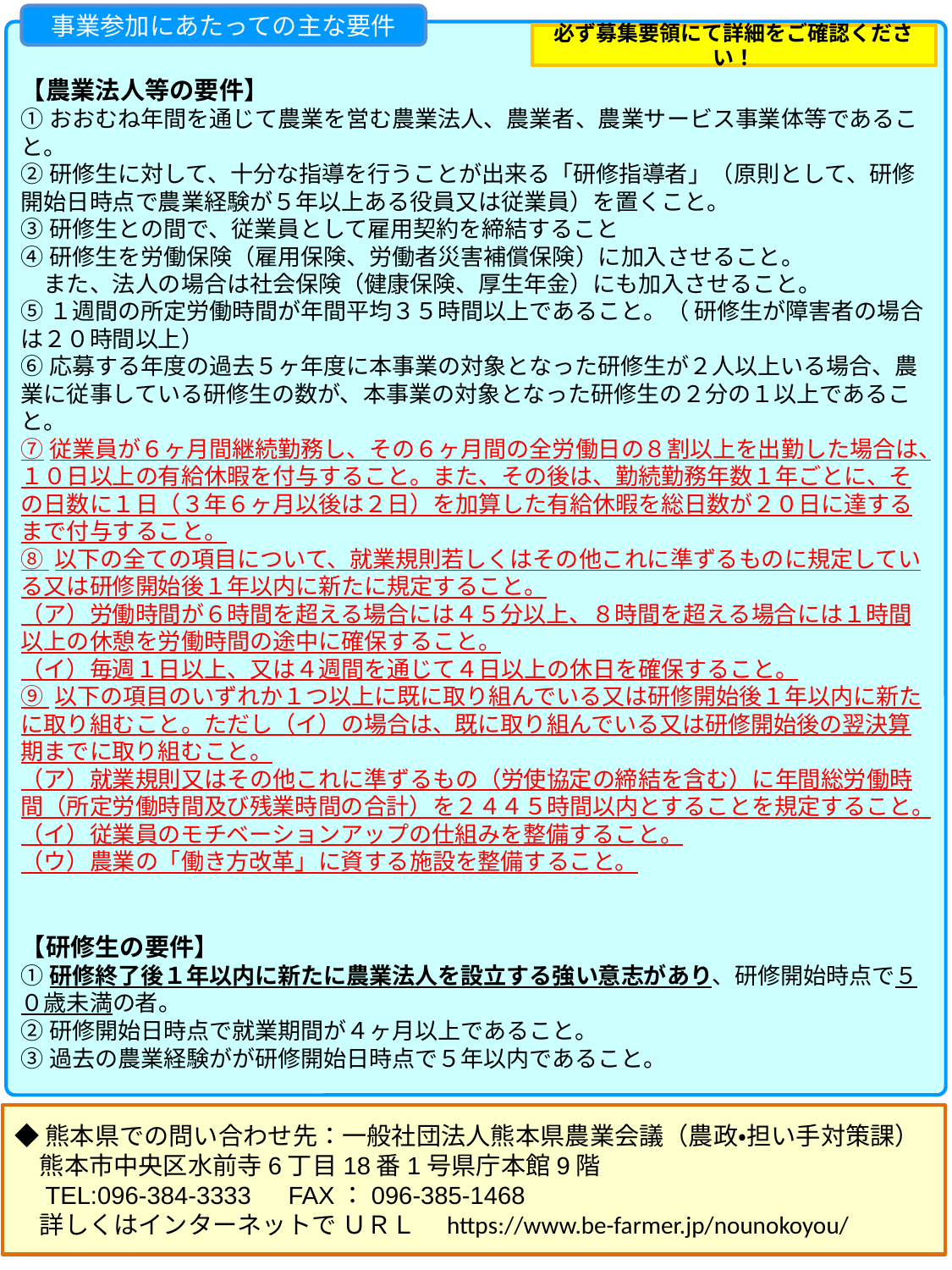

事業参加にあたっての主な要件

【農業法人等の要件】
①おおむね年間を通じて農業を営む農業法人、農業者、農業サービス事業体等であること。
②研修生に対して、十分な指導を行うことが出来る「研修指導者」（原則として、研修開始日時点で農業経験が５年以上ある役員又は従業員）を置くこと。
③研修生との間で、従業員として雇用契約を締結すること
④研修生を労働保険（雇用保険、労働者災害補償保険）に加入させること。
　また、法人の場合は社会保険（健康保険、厚生年金）にも加入させること。
⑤１週間の所定労働時間が年間平均３５時間以上であること。（ 研修生が障害者の場合は２０時間以上）
⑥応募する年度の過去５ヶ年度に本事業の対象となった研修生が２人以上いる場合、農業に従事している研修生の数が、本事業の対象となった研修生の２分の１以上であること。
⑦従業員が６ヶ月間継続勤務し、その６ヶ月間の全労働日の８割以上を出勤した場合は、１０日以上の有給休暇を付与すること。また、その後は、勤続勤務年数１年ごとに、その日数に１日（３年６ヶ月以後は２日）を加算した有給休暇を総日数が２０日に達するまで付与すること。
⑧ 以下の全ての項目について、就業規則若しくはその他これに準ずるものに規定している又は研修開始後１年以内に新たに規定すること。
（ア）労働時間が６時間を超える場合には４５分以上、８時間を超える場合には１時間以上の休憩を労働時間の途中に確保すること。
（イ）毎週１日以上、又は４週間を通じて４日以上の休日を確保すること。
⑨ 以下の項目のいずれか１つ以上に既に取り組んでいる又は研修開始後１年以内に新たに取り組むこと。ただし（イ）の場合は、既に取り組んでいる又は研修開始後の翌決算期までに取り組むこと。
（ア）就業規則又はその他これに準ずるもの（労使協定の締結を含む）に年間総労働時間（所定労働時間及び残業時間の合計）を２４４５時間以内とすることを規定すること。
（イ）従業員のモチベーションアップの仕組みを整備すること。
（ウ）農業の「働き方改革」に資する施設を整備すること。

【研修生の要件】
①研修終了後１年以内に新たに農業法人を設立する強い意志があり、研修開始時点で５０歳未満の者。
②研修開始日時点で就業期間が４ヶ月以上であること。
③過去の農業経験がが研修開始日時点で５年以内であること。

必ず募集要領にて詳細をご確認ください！
◆熊本県での問い合わせ先：一般社団法人熊本県農業会議（農政・担い手対策課）
　熊本市中央区水前寺6丁目18番1号県庁本館9階
　TEL:096-384-3333　FAX：096-385-1468
　詳しくはインターネットで ＵＲＬ　https://www.be-farmer.jp/nounokoyou/